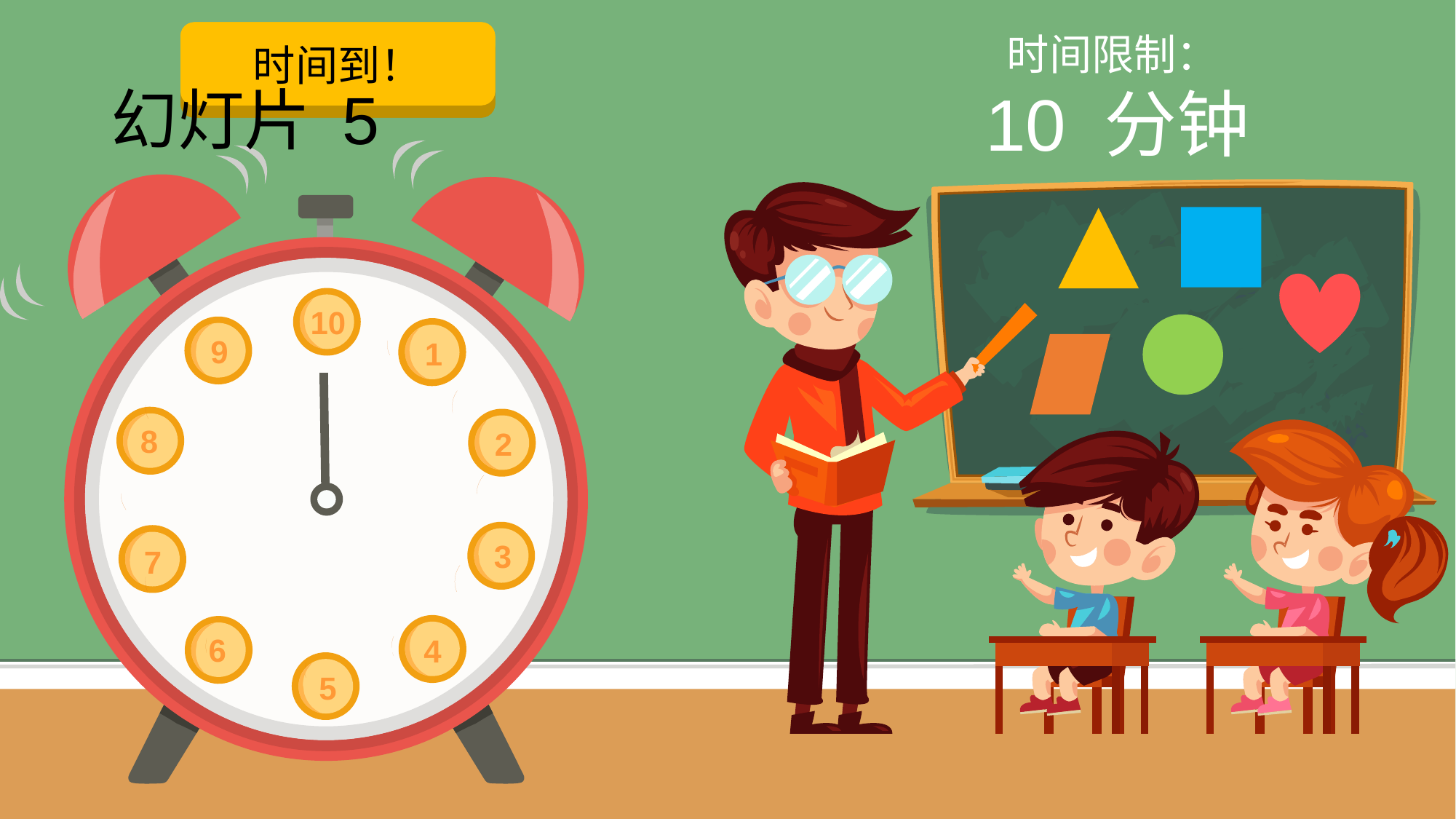

启动计时器

时间到！

10

9

1

8

2

3

7

4

6

5

时间限制：
10 分钟
# 幻灯片 5